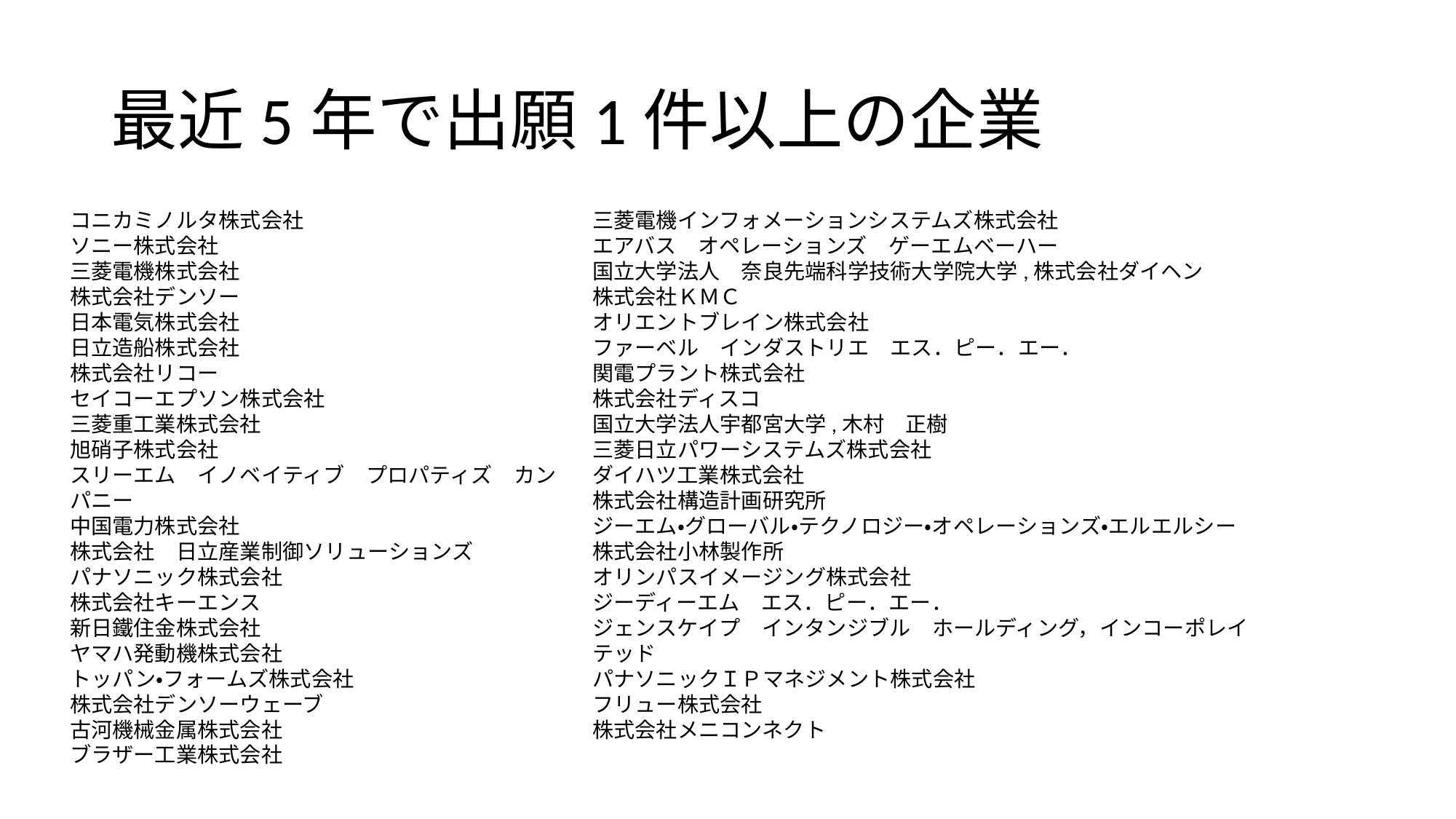

# 最近5年で出願1件以上の企業
コニカミノルタ株式会社
ソニー株式会社
三菱電機株式会社
株式会社デンソー
日本電気株式会社
日立造船株式会社
株式会社リコー
セイコーエプソン株式会社
三菱重工業株式会社
旭硝子株式会社
スリーエム　イノベイティブ　プロパティズ　カンパニー
中国電力株式会社
株式会社　日立産業制御ソリューションズ
パナソニック株式会社
株式会社キーエンス
新日鐵住金株式会社
ヤマハ発動機株式会社
トッパン・フォームズ株式会社
株式会社デンソーウェーブ
古河機械金属株式会社
ブラザー工業株式会社
三菱電機インフォメーションシステムズ株式会社
エアバス　オペレーションズ　ゲーエムベーハー
国立大学法人　奈良先端科学技術大学院大学,株式会社ダイヘン
株式会社ＫＭＣ
オリエントブレイン株式会社
ファーベル　インダストリエ　エス．ピー．エー．
関電プラント株式会社
株式会社ディスコ
国立大学法人宇都宮大学,木村　正樹
三菱日立パワーシステムズ株式会社
ダイハツ工業株式会社
株式会社構造計画研究所
ジーエム・グローバル・テクノロジー・オペレーションズ・エルエルシー
株式会社小林製作所
オリンパスイメージング株式会社
ジーディーエム　エス．ピー．エー．
ジェンスケイプ　インタンジブル　ホールディング，インコーポレイテッド
パナソニックＩＰマネジメント株式会社
フリュー株式会社
株式会社メニコンネクト